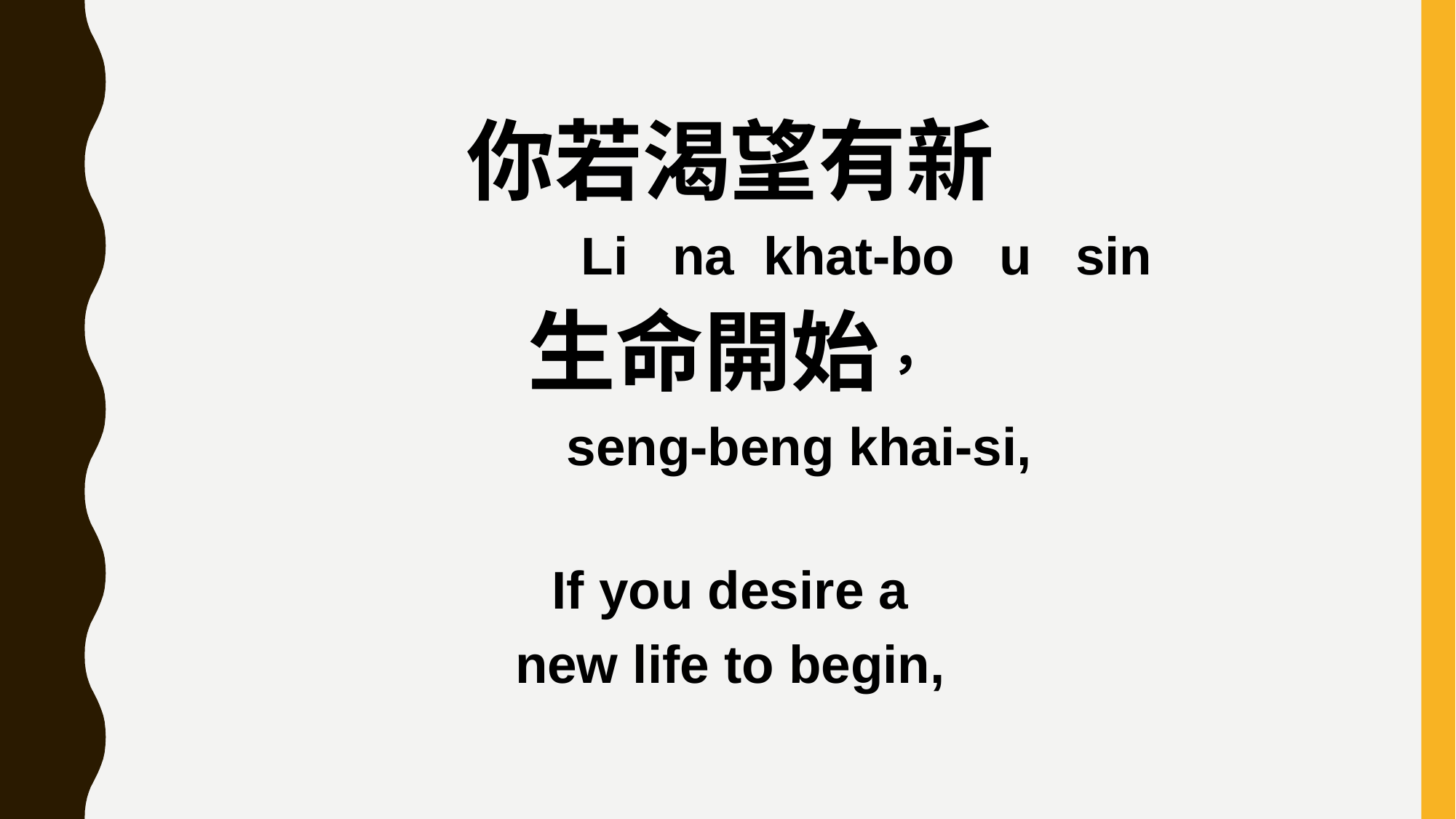

你若渴望有新
                          Li   na  khat-bo   u   sin
生命開始，
                         seng-beng khai-si,

If you desire a
new life to begin,